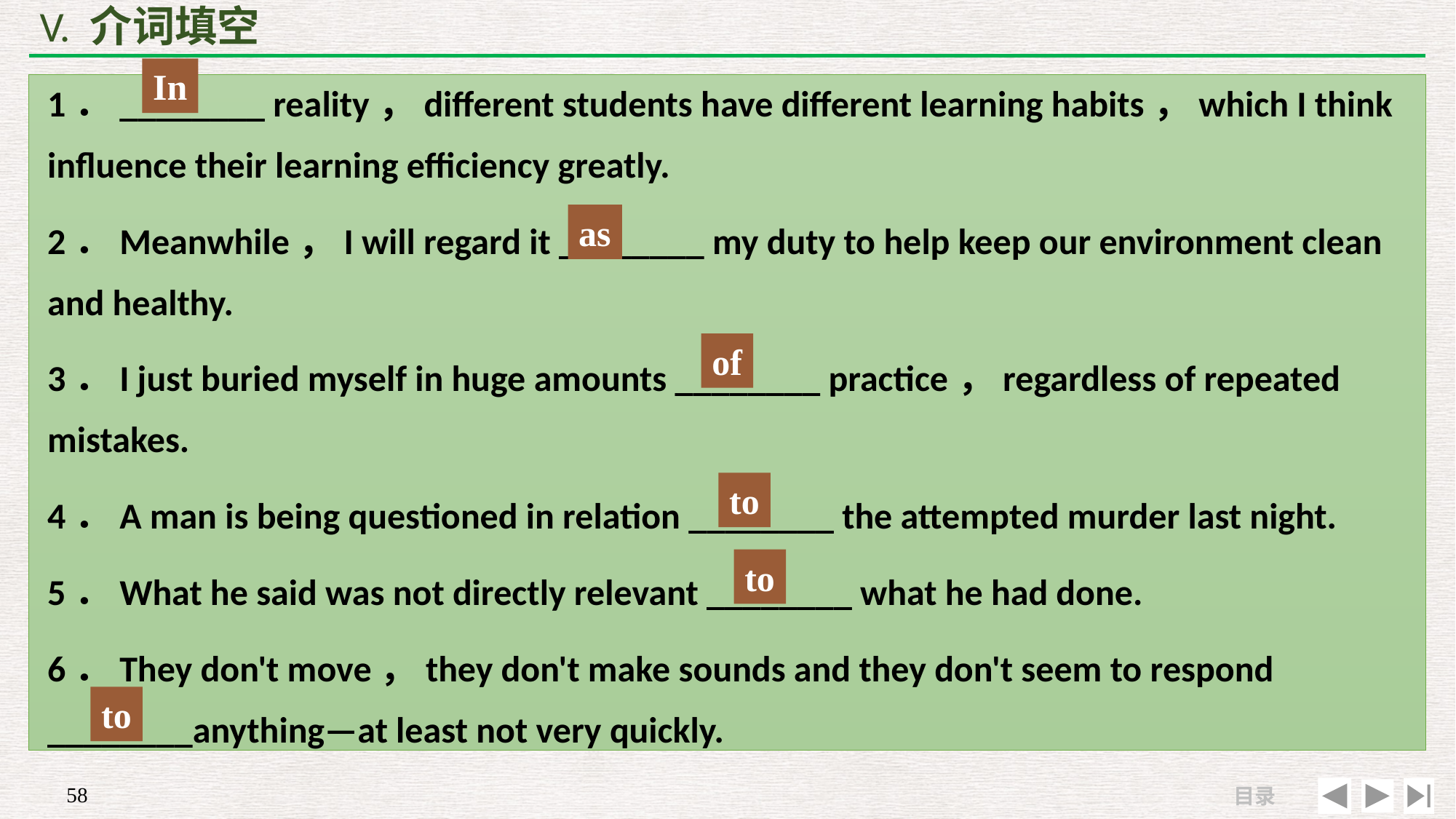

# V. 介词填空
1．________ reality，different students have different learning habits，which I think influence their learning efficiency greatly.
2．Meanwhile，I will regard it ________ my duty to help keep our environment clean and healthy.
3．I just buried myself in huge amounts ________ practice，regardless of repeated mistakes.
4．A man is being questioned in relation ________ the attempted murder last night.
5．What he said was not directly relevant ________ what he had done.
6．They don't move，they don't make sounds and they don't seem to respond ________anything—at least not very quickly.
In

as
of
to
to
to